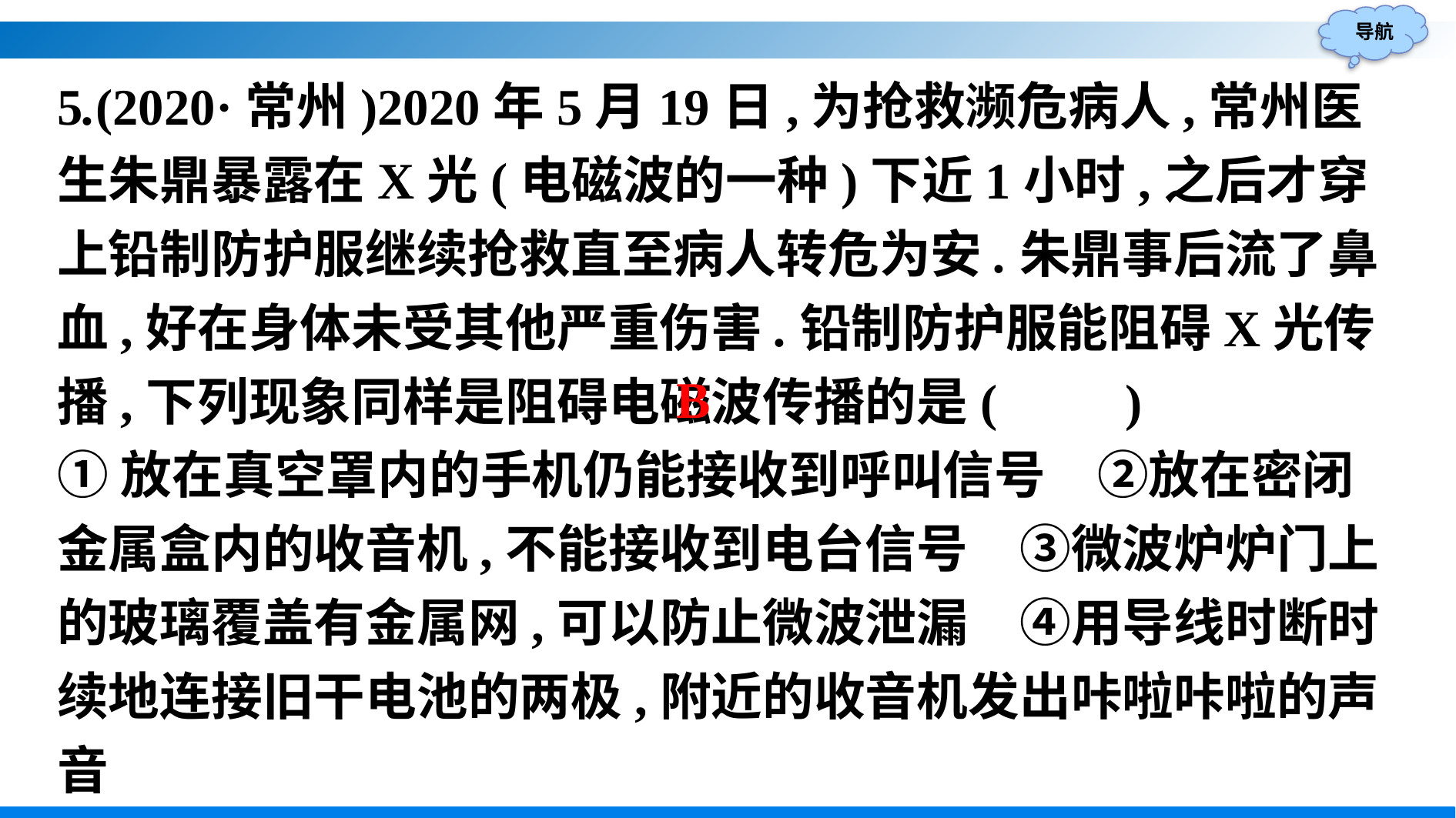

5.(2020·常州)2020年5月19日,为抢救濒危病人,常州医生朱鼎暴露在X光(电磁波的一种)下近1小时,之后才穿上铅制防护服继续抢救直至病人转危为安.朱鼎事后流了鼻血,好在身体未受其他严重伤害.铅制防护服能阻碍X光传播,下列现象同样是阻碍电磁波传播的是(　　)
①放在真空罩内的手机仍能接收到呼叫信号　②放在密闭金属盒内的收音机,不能接收到电台信号　③微波炉炉门上的玻璃覆盖有金属网,可以防止微波泄漏　④用导线时断时续地连接旧干电池的两极,附近的收音机发出咔啦咔啦的声音
A.①②	B.②③		C.③④	D.①④
B